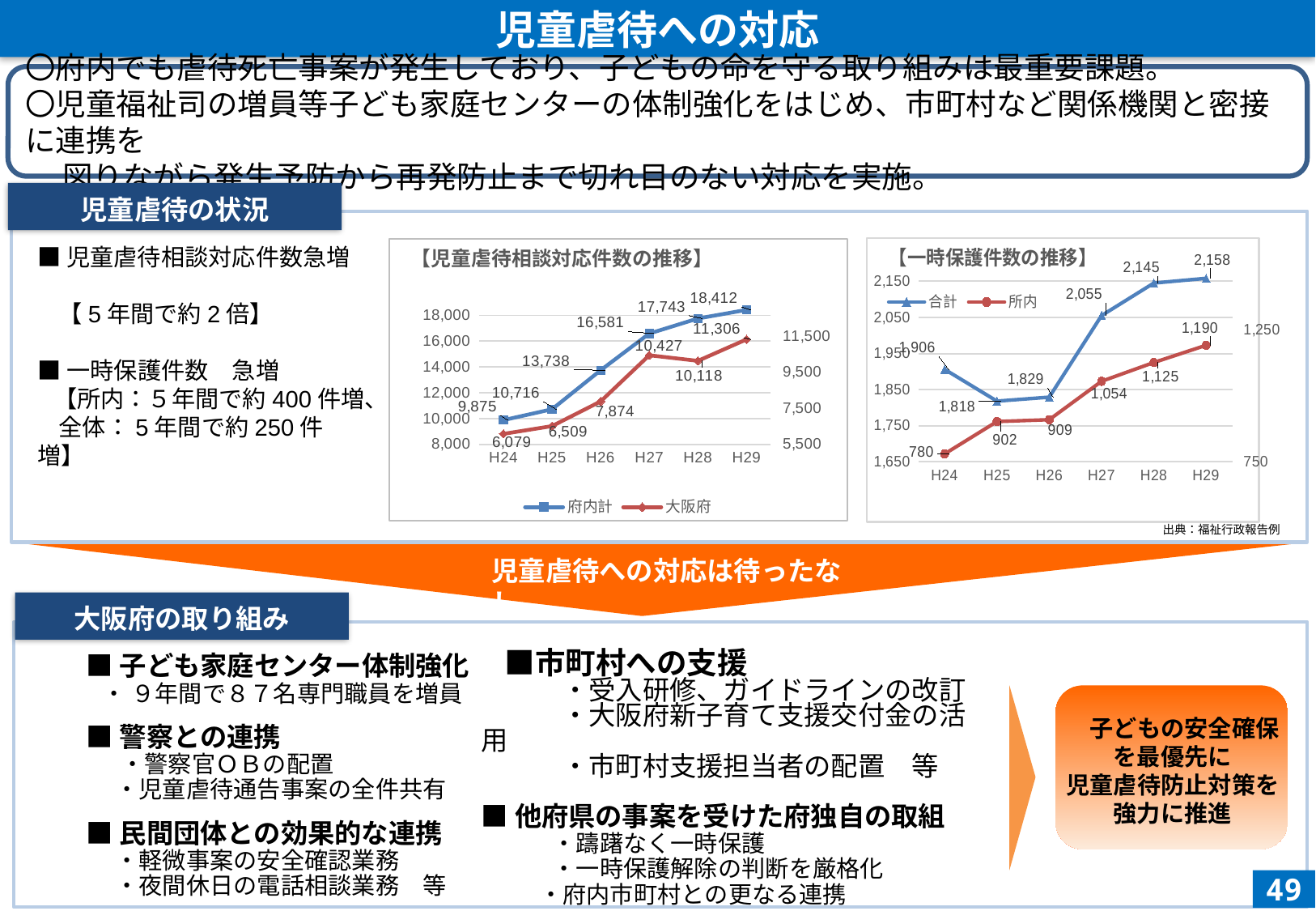

児童虐待への対応
〇府内でも虐待死亡事案が発生しており、子どもの命を守る取り組みは最重要課題。
〇児童福祉司の増員等子ども家庭センターの体制強化をはじめ、市町村など関係機関と密接に連携を
　 図りながら発生予防から再発防止まで切れ目のない対応を実施。
児童虐待の状況

■児童虐待相談対応件数急増
   【5年間で約2倍】

■一時保護件数　急増
  【所内：５年間で約400件増、
   全体：5年間で約250件増】

### Chart: 【一時保護件数の推移】

| Category | 合計 | 所内 |
|---|---|---|
| H24 | 1906.0 | 780.0 |
| H25 | 1818.0 | 902.0 |
| H26 | 1829.0 | 909.0 |
| H27 | 2055.0 | 1054.0 |
| H28 | 2145.0 | 1125.0 |
| H29 | 2158.0 | 1190.0 |

### Chart: 【児童虐待相談対応件数の推移】

| Category | 府内計 | 大阪府 |
|---|---|---|
| H24 | 9875.0 | 6079.0 |
| H25 | 10716.0 | 6509.0 |
| H26 | 13738.0 | 7874.0 |
| H27 | 16581.0 | 10427.0 |
| H28 | 17743.0 | 10118.0 |
| H29 | 18412.0 | 11306.0 |
出典：福祉行政報告例

児童虐待への対応は待ったなし
大阪府の取り組み

　■市町村への支援
　　　・受入研修、ガイドラインの改訂
　　　・大阪府新子育て支援交付金の活用
　　　・市町村支援担当者の配置　等

■他府県の事案を受けた府独自の取組
　　　・躊躇なく一時保護
　　　・一時保護解除の判断を厳格化
　　  ・府内市町村との更なる連携

■子ども家庭センター体制強化
  ・ ９年間で８７名専門職員を増員

■警察との連携
 　・警察官ＯＢの配置
　 ・児童虐待通告事案の全件共有

■民間団体との効果的な連携
　 ・軽微事案の安全確認業務
　 ・夜間休日の電話相談業務　等

　子どもの安全確保を最優先に
児童虐待防止対策を
強力に推進

49